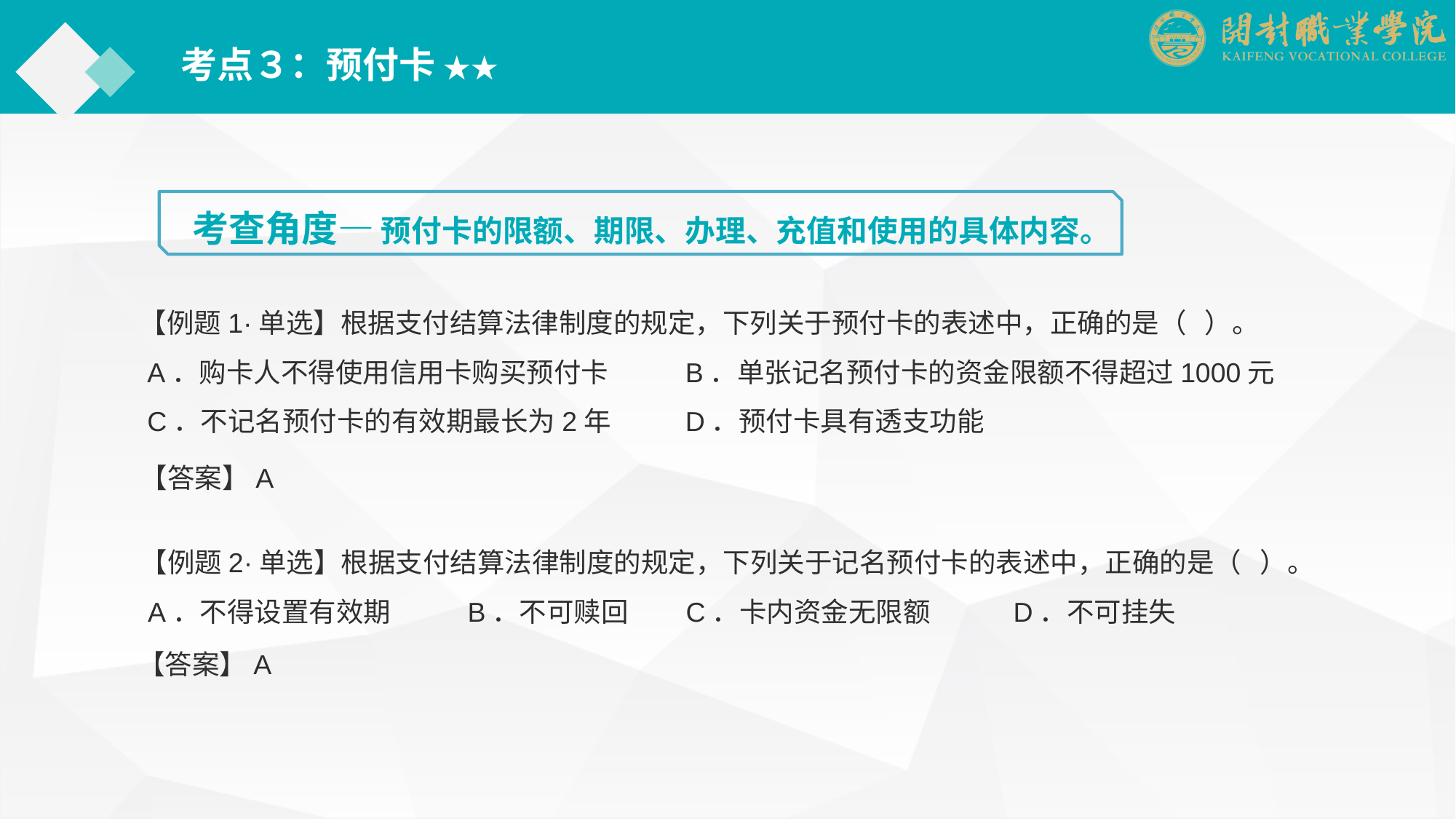

考点３：预付卡 ★★

考查角度— 预付卡的限额、期限、办理、充值和使用的具体内容。
【例题1·单选】根据支付结算法律制度的规定，下列关于预付卡的表述中，正确的是（   ）。
 A．购卡人不得使用信用卡购买预付卡	B．单张记名预付卡的资金限额不得超过1000元
 C．不记名预付卡的有效期最长为2年	D．预付卡具有透支功能
【答案】A
【例题2·单选】根据支付结算法律制度的规定，下列关于记名预付卡的表述中，正确的是（   ）。
 A．不得设置有效期	B．不可赎回	C．卡内资金无限额	D．不可挂失
【答案】A